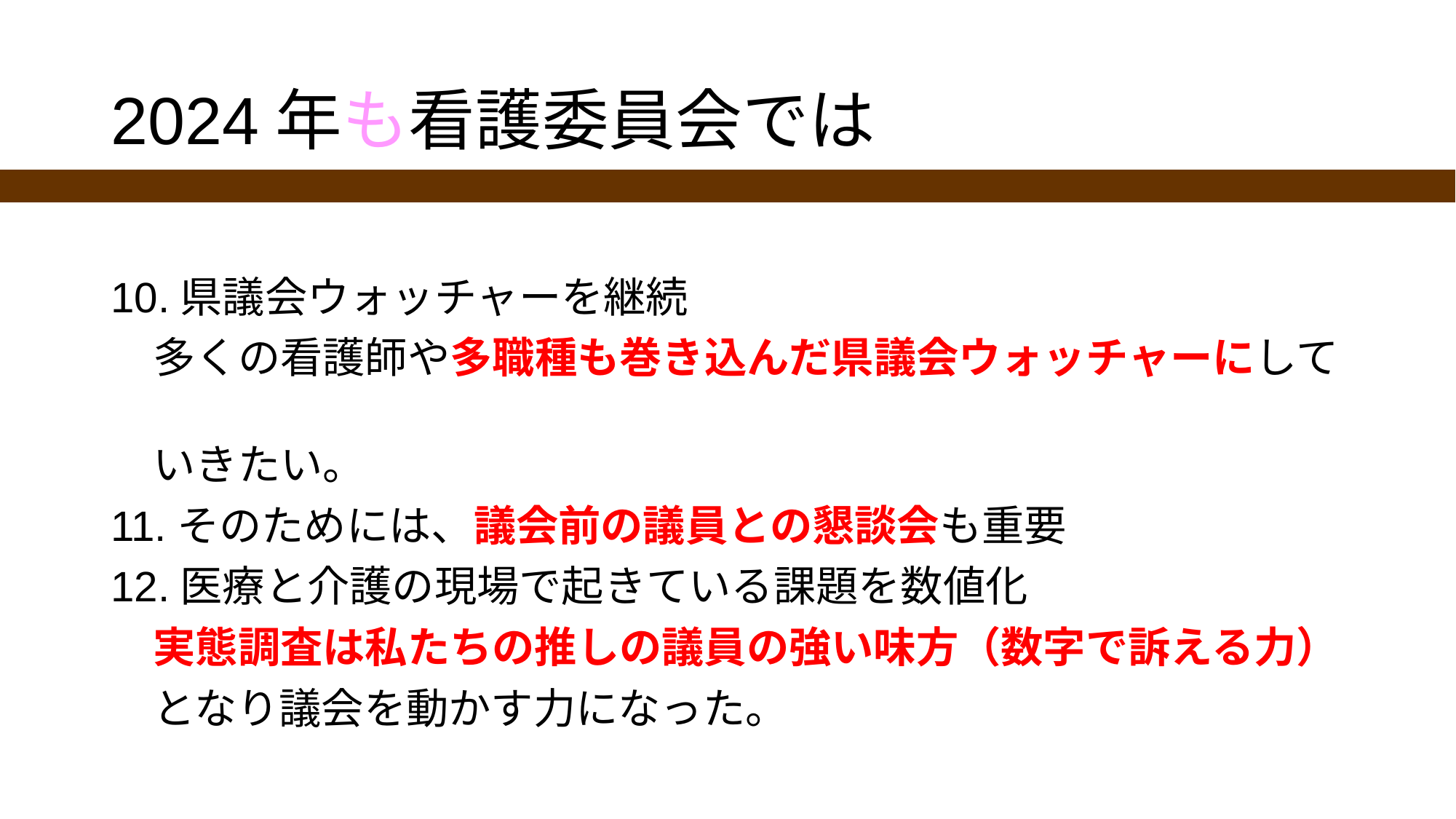

# 2024年も看護委員会では

10.県議会ウォッチャーを継続
　多くの看護師や多職種も巻き込んだ県議会ウォッチャーにして
　いきたい。
11.そのためには、議会前の議員との懇談会も重要
12.医療と介護の現場で起きている課題を数値化
　実態調査は私たちの推しの議員の強い味方（数字で訴える力）
　となり議会を動かす力になった。